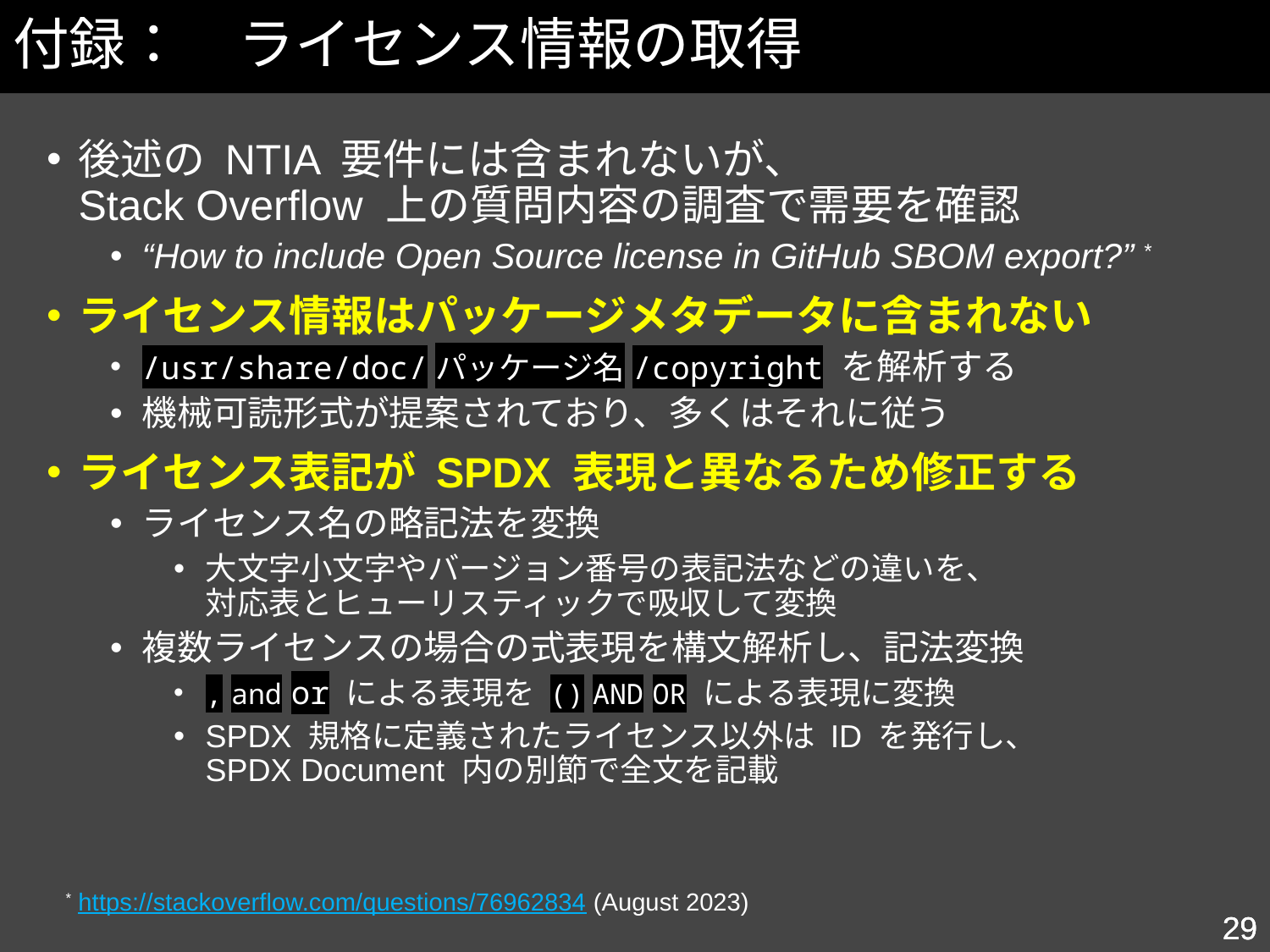

# 付録：　ライセンス情報の取得
後述の NTIA 要件には含まれないが、
Stack Overflow 上の質問内容の調査で需要を確認
“How to include Open Source license in GitHub SBOM export?” *
ライセンス情報はパッケージメタデータに含まれない
/usr/share/doc/パッケージ名/copyright を解析する
機械可読形式が提案されており、多くはそれに従う
ライセンス表記が SPDX 表現と異なるため修正する
ライセンス名の略記法を変換
大文字小文字やバージョン番号の表記法などの違いを、
対応表とヒューリスティックで吸収して変換
複数ライセンスの場合の式表現を構文解析し、記法変換
, and or による表現を () AND OR による表現に変換
SPDX 規格に定義されたライセンス以外は ID を発行し、
SPDX Document 内の別節で全文を記載
* https://stackoverflow.com/questions/76962834 (August 2023)